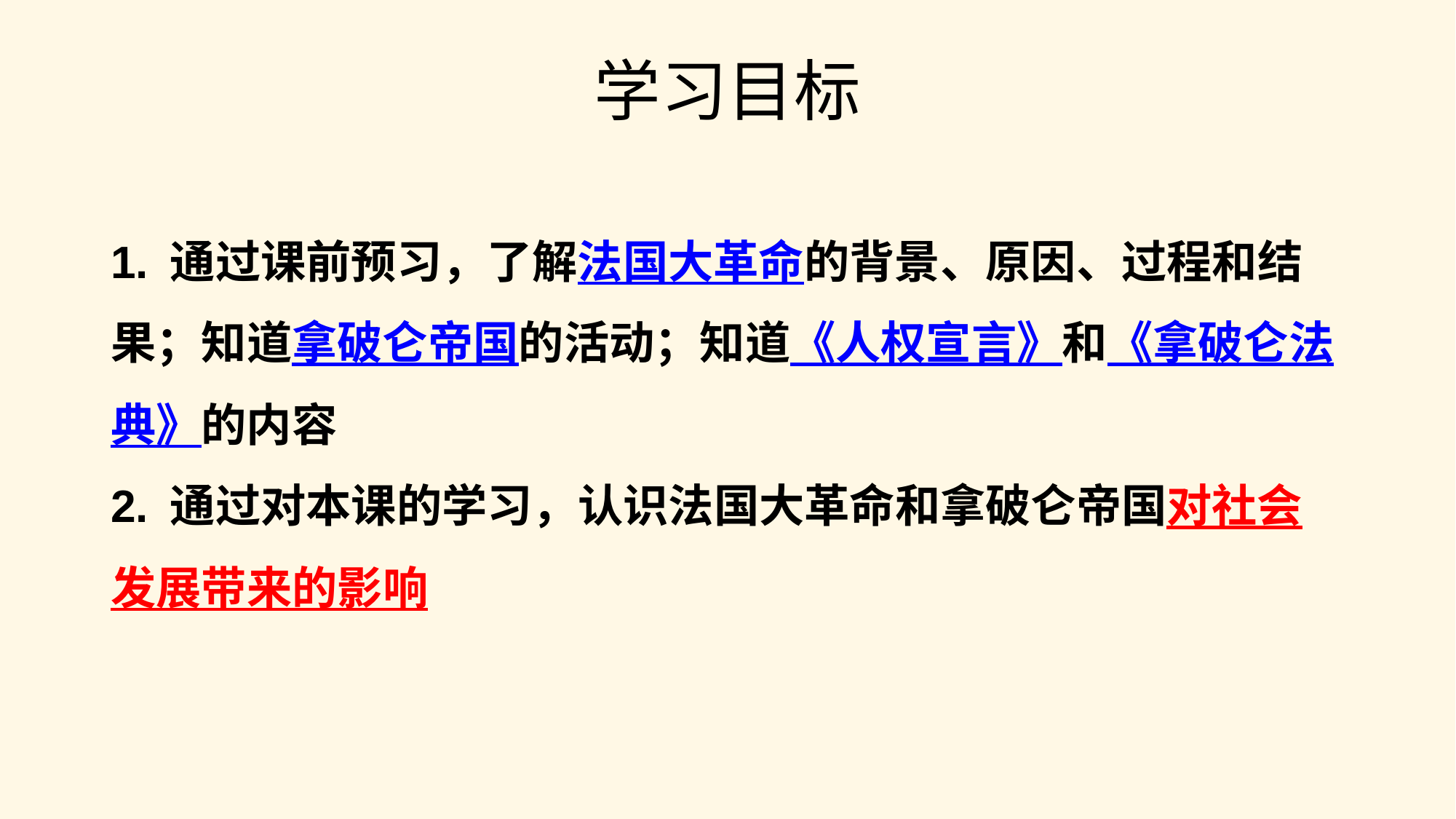

# 学习目标
1. 通过课前预习，了解法国大革命的背景、原因、过程和结果；知道拿破仑帝国的活动；知道《人权宣言》和《拿破仑法典》的内容
2. 通过对本课的学习，认识法国大革命和拿破仑帝国对社会发展带来的影响